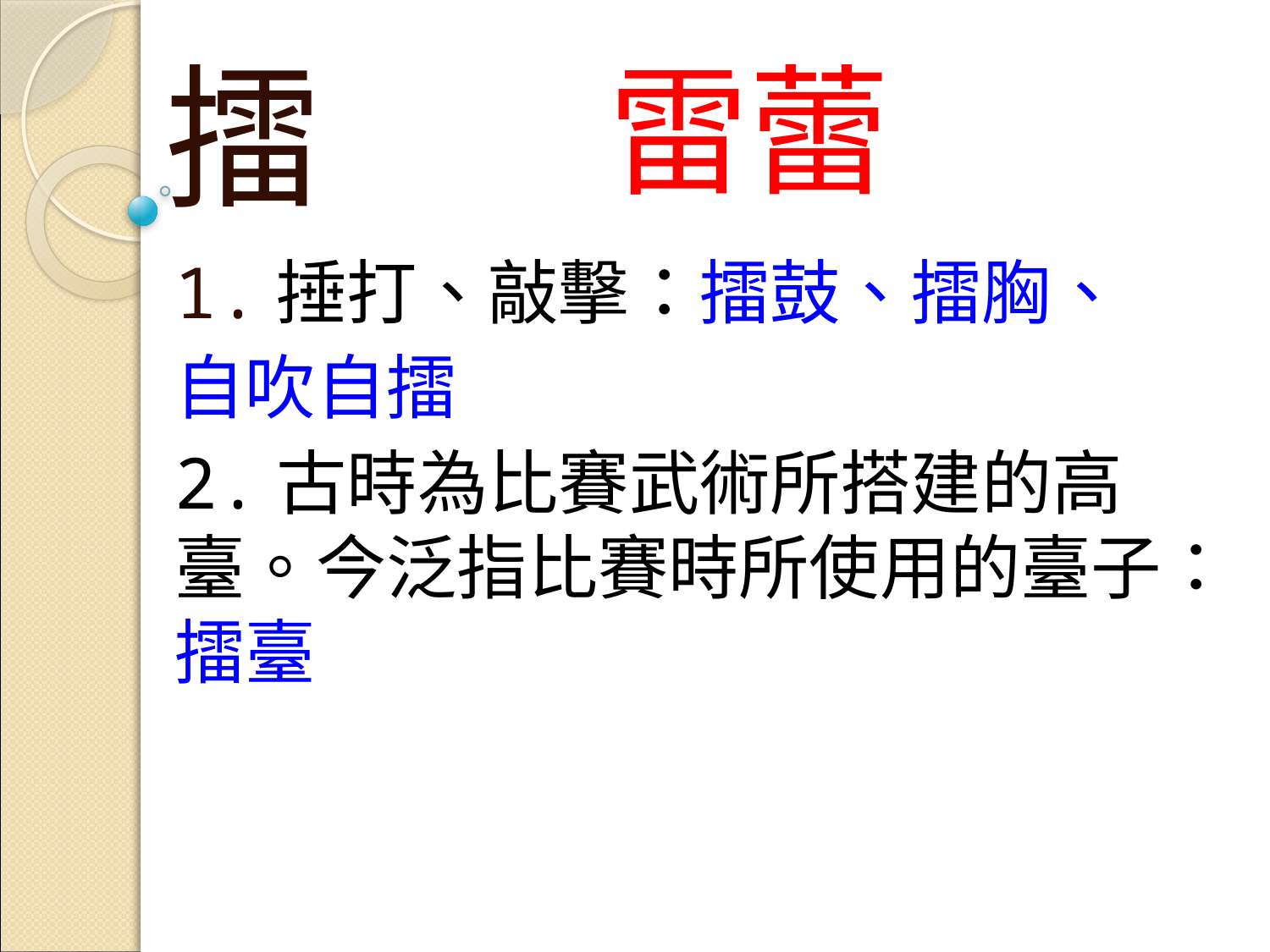

擂
# 雷蕾
1.捶打、敲擊：擂鼓、擂胸、
自吹自擂
2.古時為比賽武術所搭建的高臺。今泛指比賽時所使用的臺子：擂臺